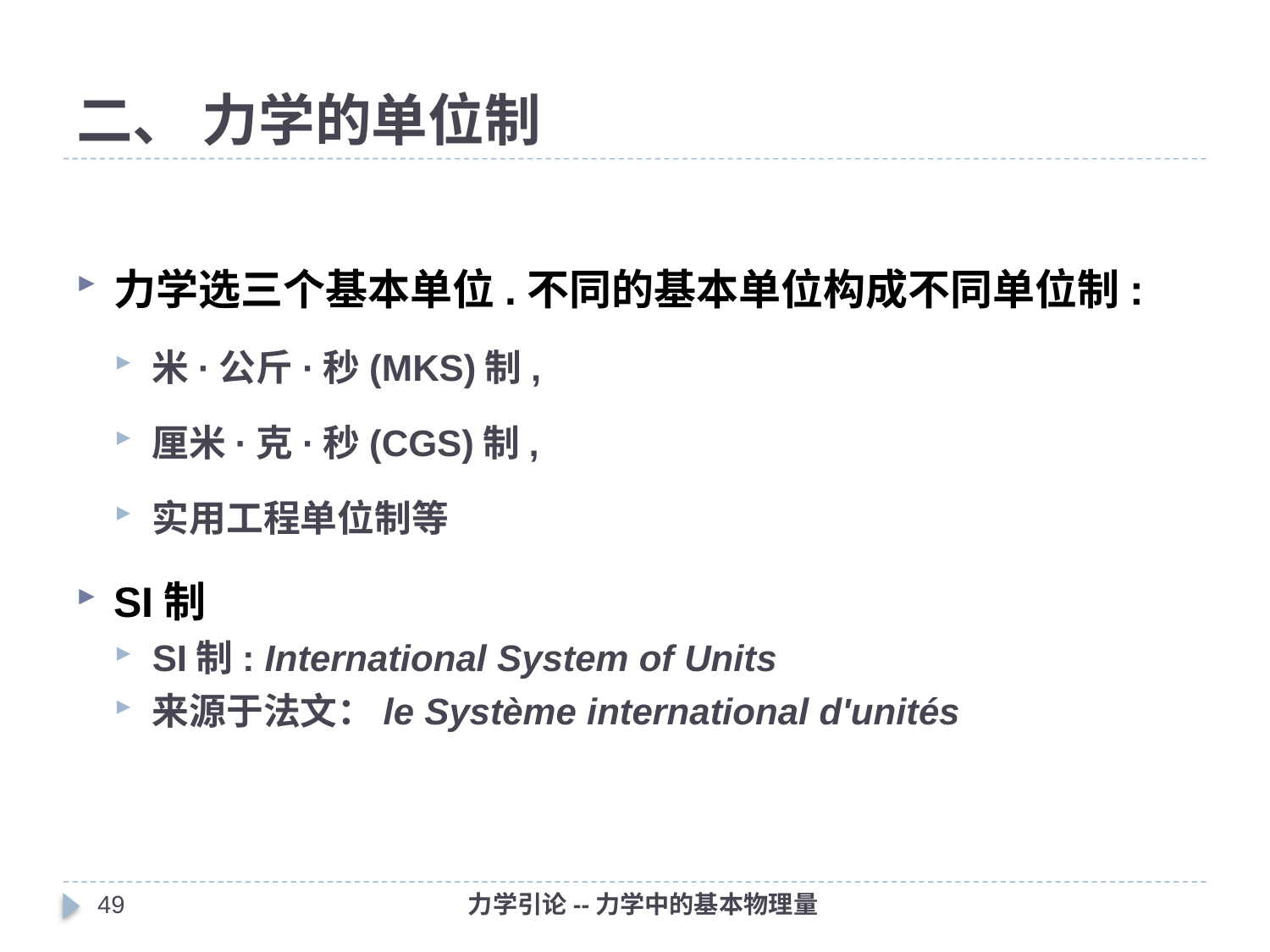

# 二、 力学的单位制

力学选三个基本单位.不同的基本单位构成不同单位制:
米·公斤·秒(MKS)制,
厘米·克·秒(CGS)制,
实用工程单位制等
SI制
SI制: International System of Units
来源于法文：le Système international d'unités

49
力学引论--力学中的基本物理量